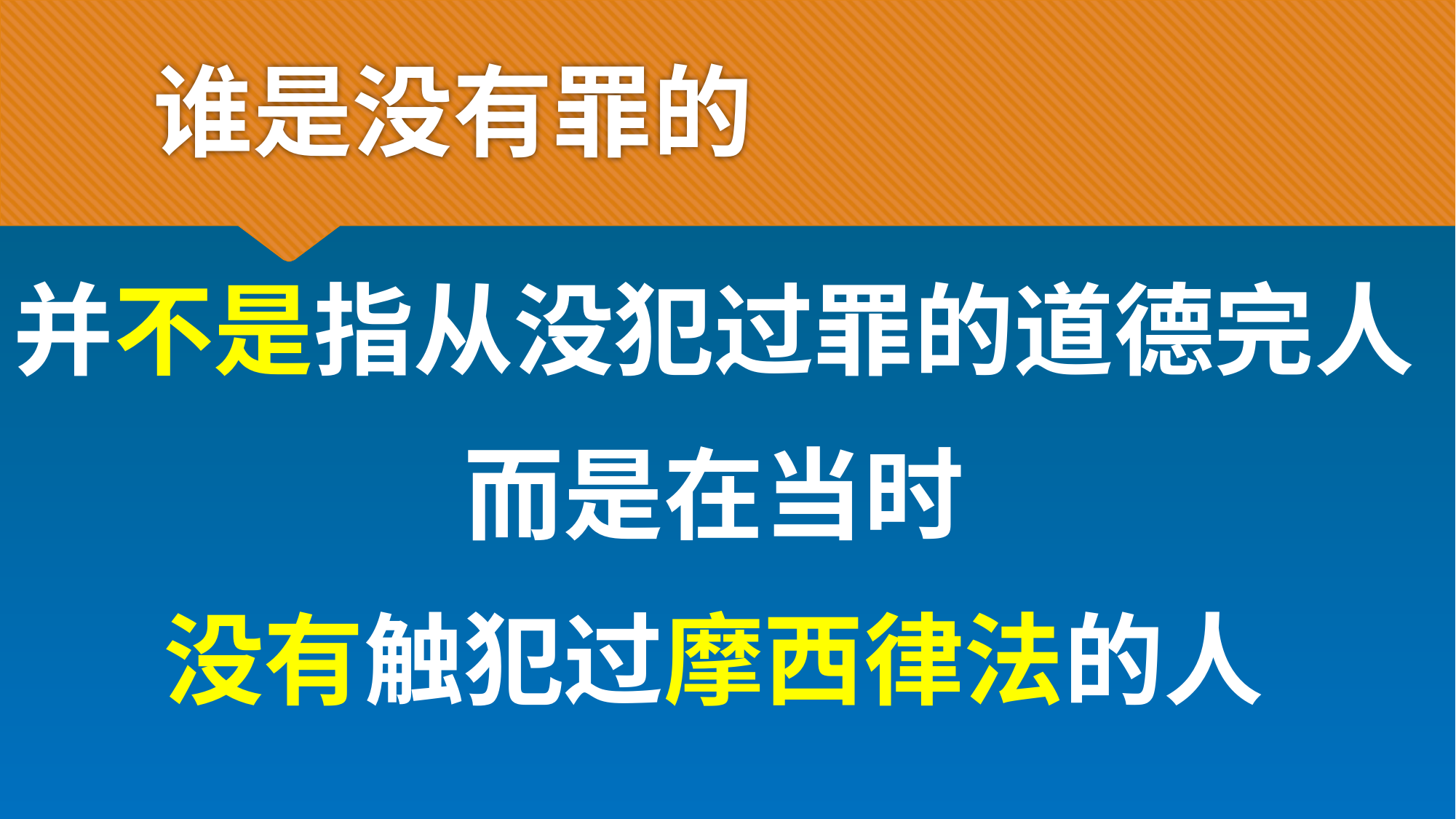

# 谁是没有罪的
并不是指从没犯过罪的道德完人
而是在当时
没有触犯过摩西律法的人